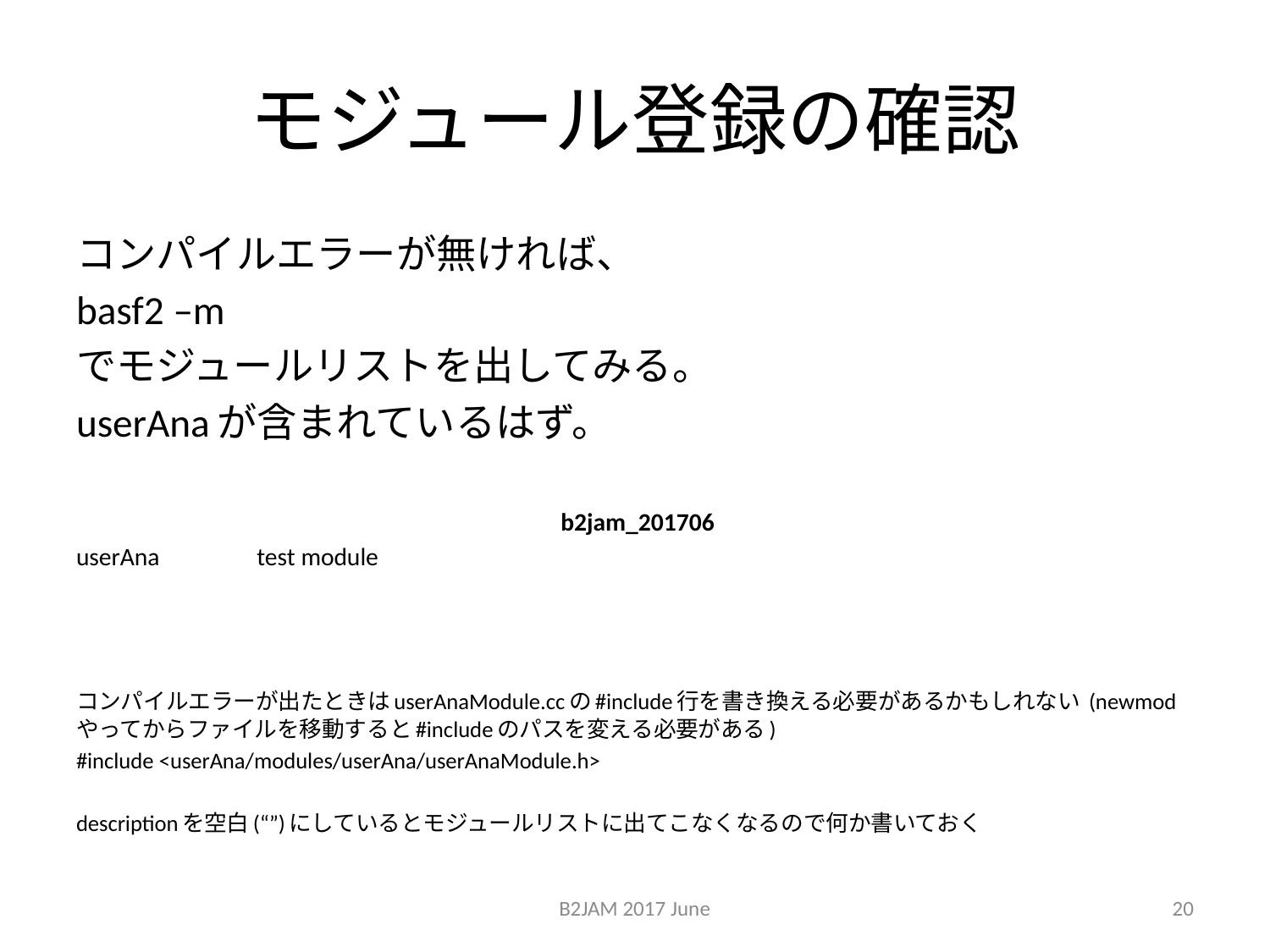

# モジュール登録の確認
コンパイルエラーが無ければ、
basf2 –m
でモジュールリストを出してみる。
userAnaが含まれているはず。

 b2jam_201706
userAna                 test module

コンパイルエラーが出たときはuserAnaModule.ccの#include行を書き換える必要があるかもしれない (newmodやってからファイルを移動すると#includeのパスを変える必要がある)
#include <userAna/modules/userAna/userAnaModule.h>

descriptionを空白(“”)にしているとモジュールリストに出てこなくなるので何か書いておく

B2JAM 2017 June
20